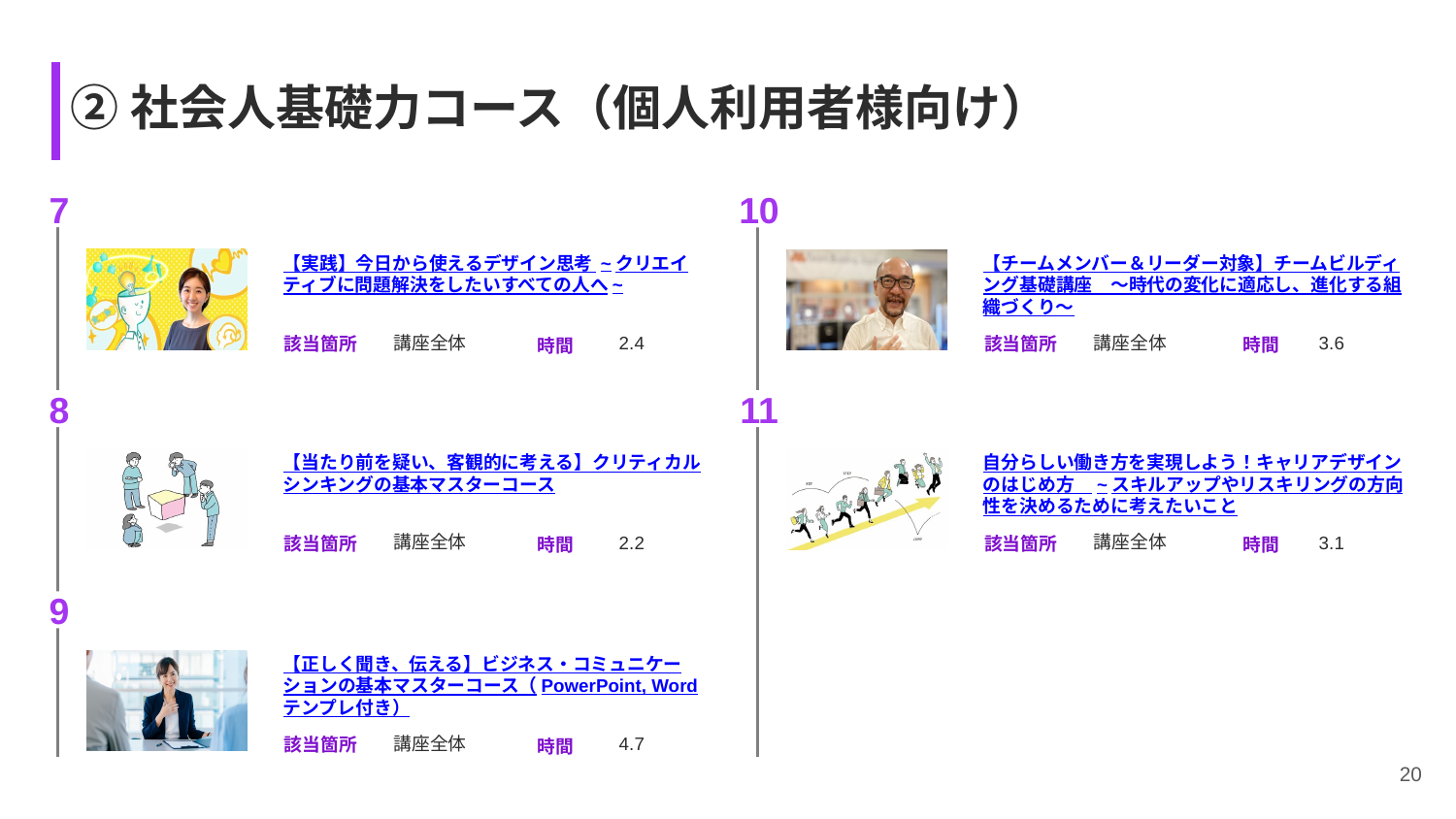

# ②社会人基礎力コース（個人利用者様向け）
7
10

【実践】今日から使えるデザイン思考 ~クリエイティブに問題解決をしたいすべての人へ~
【チームメンバー＆リーダー対象】チームビルディング基礎講座　～時代の変化に適応し、進化する組織づくり～

講座全体
講座全体
2.4
3.6
8
11

【当たり前を疑い、客観的に考える】クリティカルシンキングの基本マスターコース
自分らしい働き方を実現しよう！キャリアデザインのはじめ方　~スキルアップやリスキリングの方向性を決めるために考えたいこと

講座全体
講座全体
2.2
3.1
9

【正しく聞き、伝える】ビジネス・コミュニケーションの基本マスターコース（PowerPoint, Word テンプレ付き）

講座全体
4.7
20